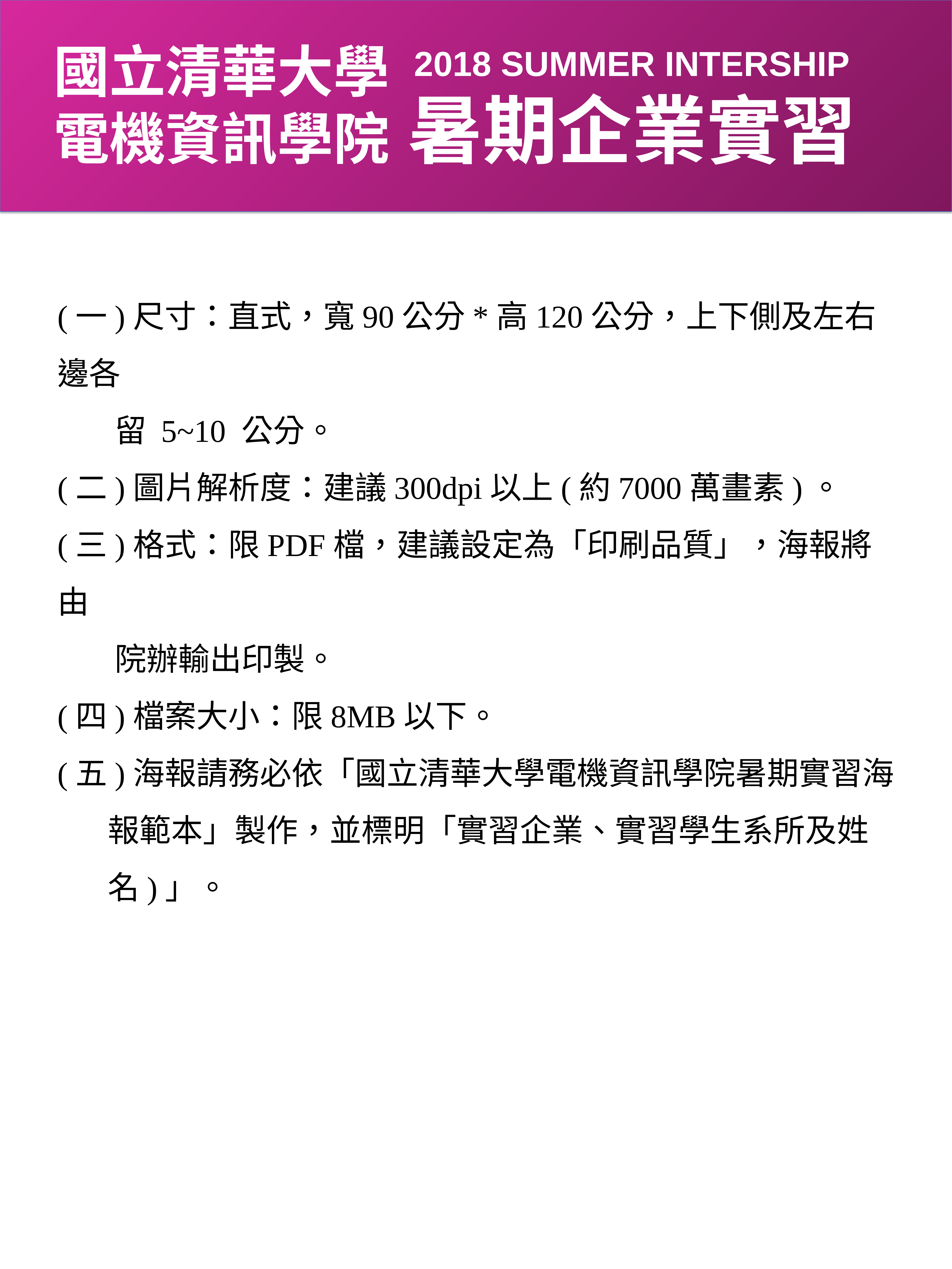

國立清華大學電機資訊學院
2018 SUMMER INTERSHIP
暑期企業實習
(一)尺寸：直式，寬90公分*高120公分，上下側及左右邊各
       留 5~10 公分。
(二)圖片解析度：建議300dpi以上(約7000萬畫素)。
(三)格式：限PDF檔，建議設定為「印刷品質」，海報將由
       院辦輸出印製。
(四)檔案大小：限8MB以下。
(五)海報請務必依「國立清華大學電機資訊學院暑期實習海
      報範本」製作，並標明「實習企業、實習學生系所及姓
      名)」。